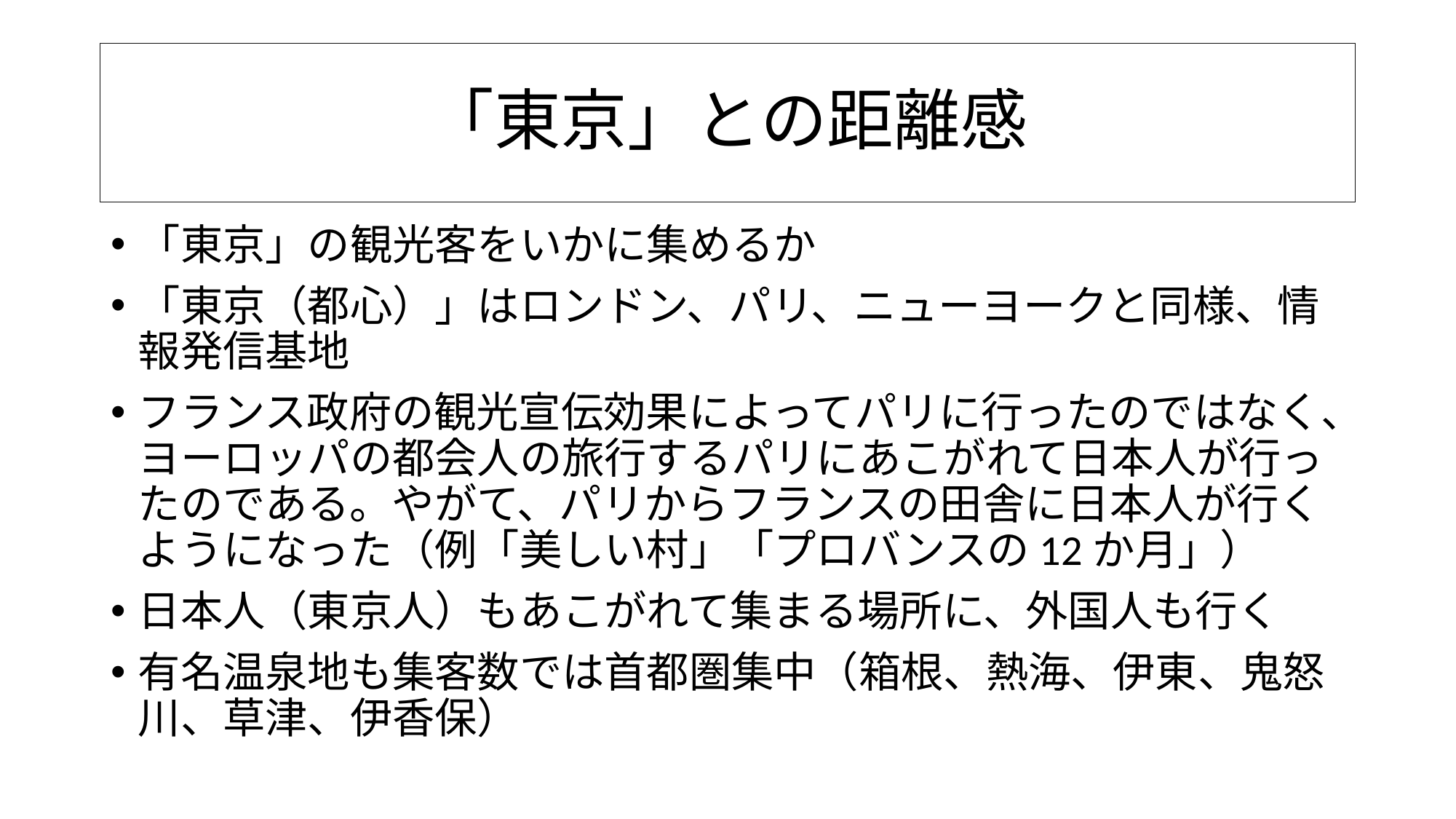

# 「東京」との距離感
「東京」の観光客をいかに集めるか
「東京（都心）」はロンドン、パリ、ニューヨークと同様、情報発信基地
フランス政府の観光宣伝効果によってパリに行ったのではなく、ヨーロッパの都会人の旅行するパリにあこがれて日本人が行ったのである。やがて、パリからフランスの田舎に日本人が行くようになった（例「美しい村」「プロバンスの12か月」）
日本人（東京人）もあこがれて集まる場所に、外国人も行く
有名温泉地も集客数では首都圏集中（箱根、熱海、伊東、鬼怒川、草津、伊香保）